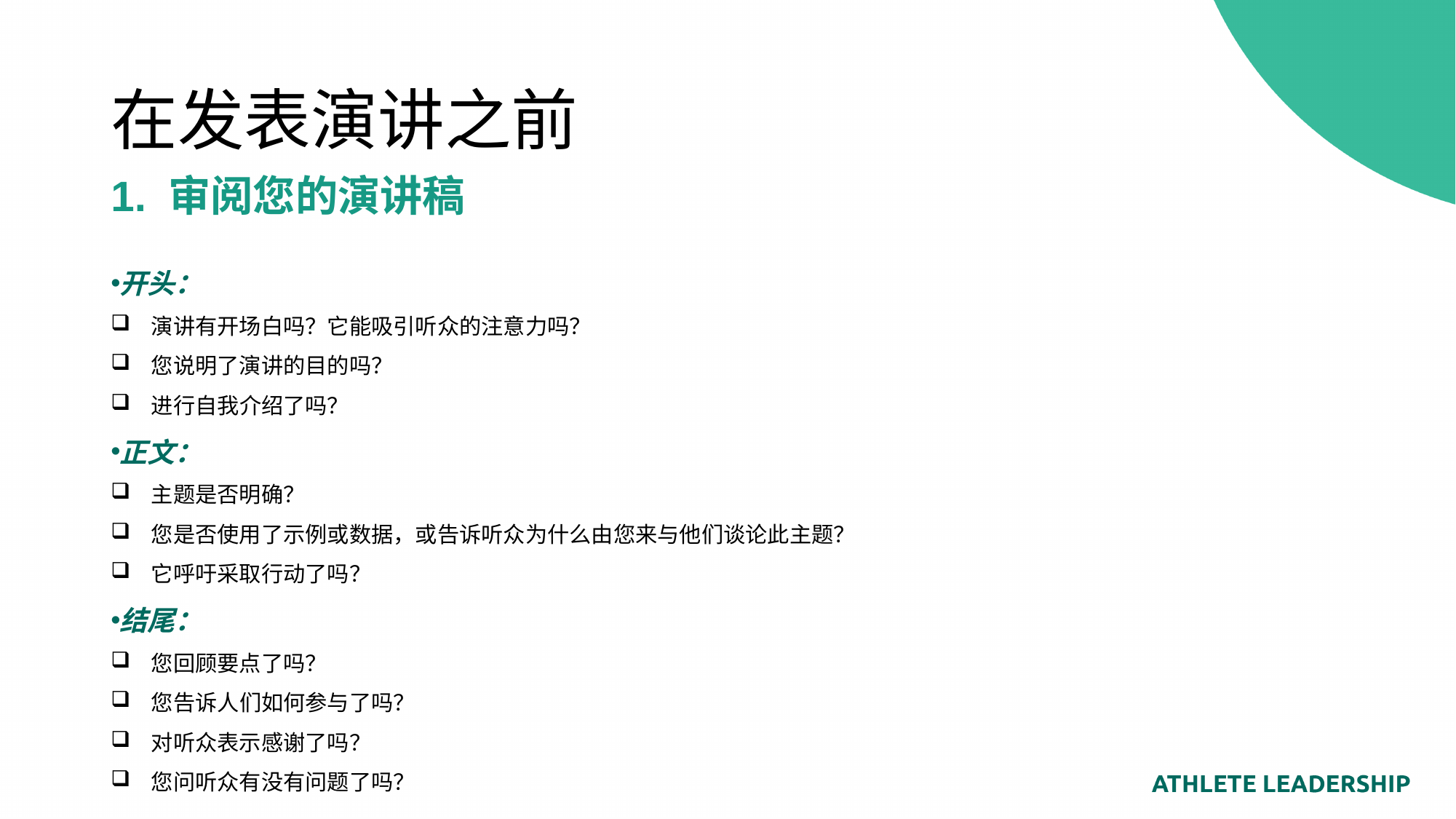

# 在发表演讲之前
1. 审阅您的演讲稿
开头：
演讲有开场白吗？它能吸引听众的注意力吗？
您说明了演讲的目的吗？
进行自我介绍了吗？
正文：
主题是否明确？
您是否使用了示例或数据，或告诉听众为什么由您来与他们谈论此主题？
它呼吁采取行动了吗？
结尾：
您回顾要点了吗？
您告诉人们如何参与了吗？
对听众表示感谢了吗？
您问听众有没有问题了吗？